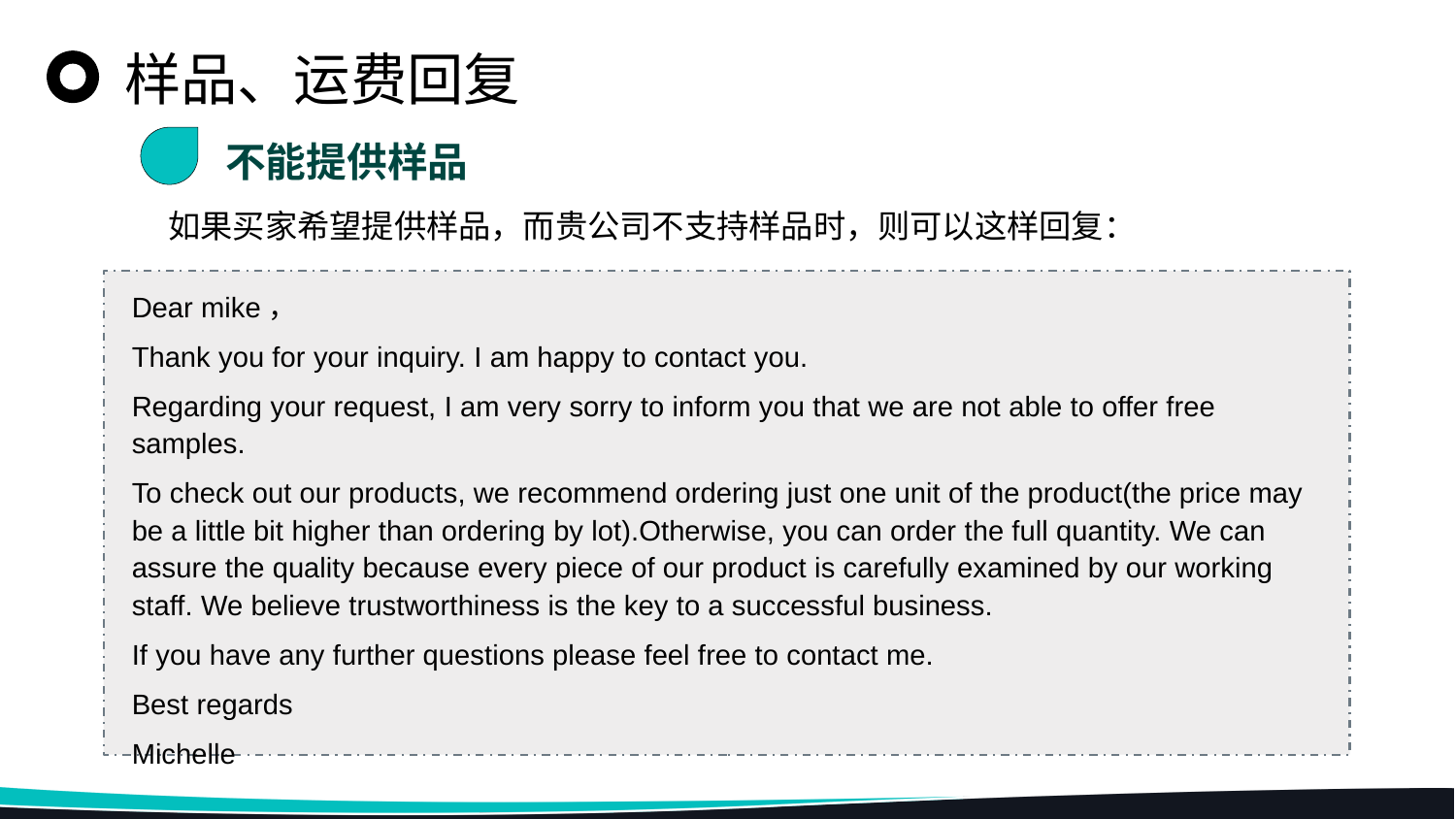

样品、运费回复
不能提供样品

如果买家希望提供样品，而贵公司不支持样品时，则可以这样回复：

Dear mike，
Thank you for your inquiry. I am happy to contact you.
Regarding your request, I am very sorry to inform you that we are not able to offer free samples.
To check out our products, we recommend ordering just one unit of the product(the price may be a little bit higher than ordering by lot).Otherwise, you can order the full quantity. We can assure the quality because every piece of our product is carefully examined by our working staff. We believe trustworthiness is the key to a successful business.
If you have any further questions please feel free to contact me.
Best regards
Michelle